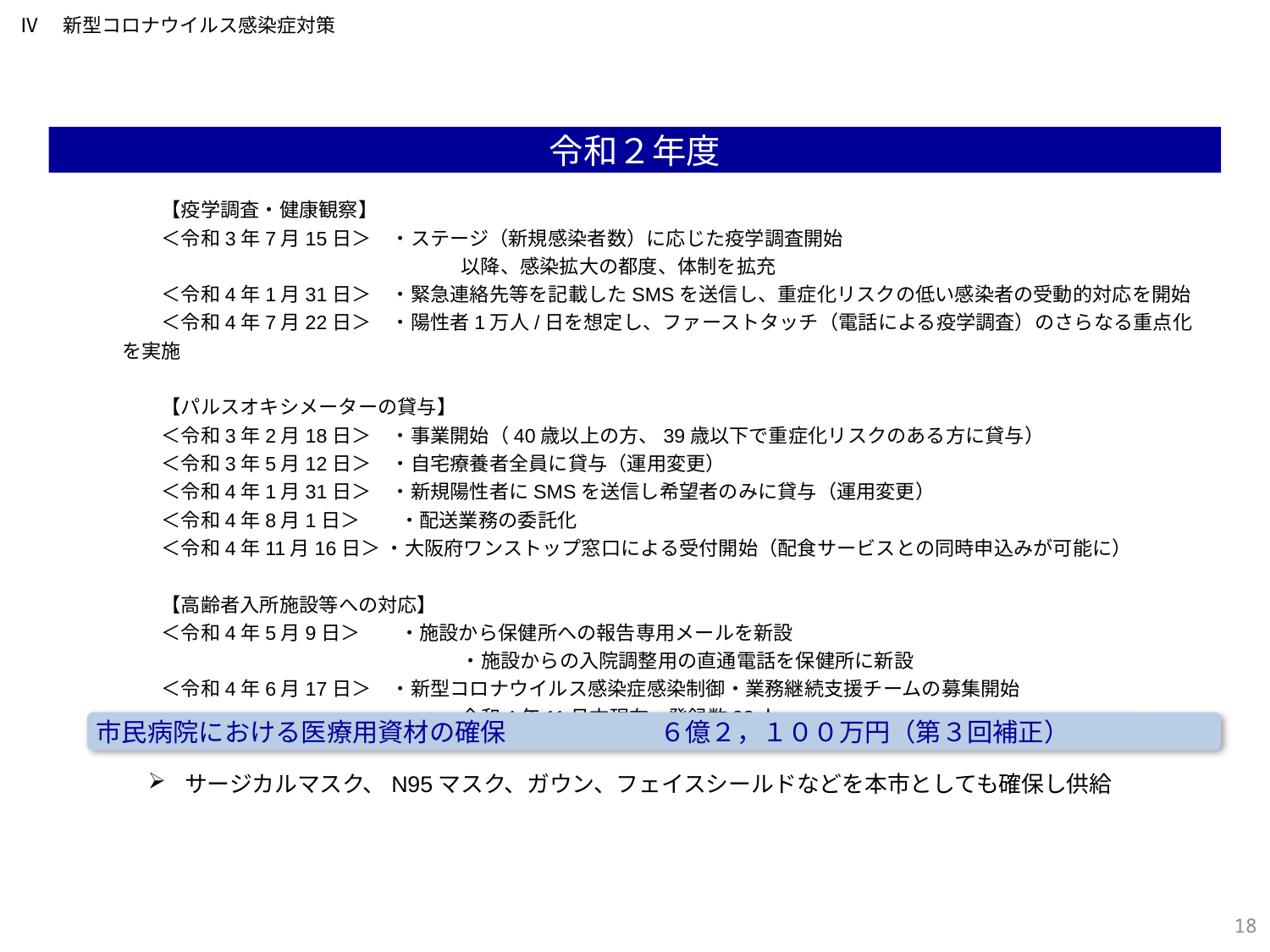

Ⅳ　新型コロナウイルス感染症対策
令和２年度
　　【疫学調査・健康観察】
　　＜令和3年7月15日＞　・ステージ（新規感染者数）に応じた疫学調査開始
　　　　　　　　　　　　　　　　　 以降、感染拡大の都度、体制を拡充
　　＜令和4年1月31日＞　・緊急連絡先等を記載したSMSを送信し、重症化リスクの低い感染者の受動的対応を開始
　　＜令和4年7月22日＞　・陽性者1万人/日を想定し、ファーストタッチ（電話による疫学調査）のさらなる重点化を実施

　　【パルスオキシメーターの貸与】
　　＜令和3年2月18日＞　・事業開始（40歳以上の方、39歳以下で重症化リスクのある方に貸与）
　　＜令和3年5月12日＞　・自宅療養者全員に貸与（運用変更）
　　＜令和4年1月31日＞　・新規陽性者にSMSを送信し希望者のみに貸与（運用変更）
　　＜令和4年8月1日＞　　・配送業務の委託化
　　＜令和4年11月16日＞ ・大阪府ワンストップ窓口による受付開始（配食サービスとの同時申込みが可能に）

　　【高齢者入所施設等への対応】
　　＜令和4年5月9日＞　　・施設から保健所への報告専用メールを新設
　　　　　　　　　　　　　　　　　 ・施設からの入院調整用の直通電話を保健所に新設
　　＜令和4年6月17日＞　・新型コロナウイルス感染症感染制御・業務継続支援チームの募集開始
　　　　　　　　　　　　　　　　　 令和4年11月末現在　登録数23人

市民病院における医療用資材の確保　　　　　　６億２，１００万円（第３回補正）
サージカルマスク、N95マスク、ガウン、フェイスシールドなどを本市としても確保し供給
18